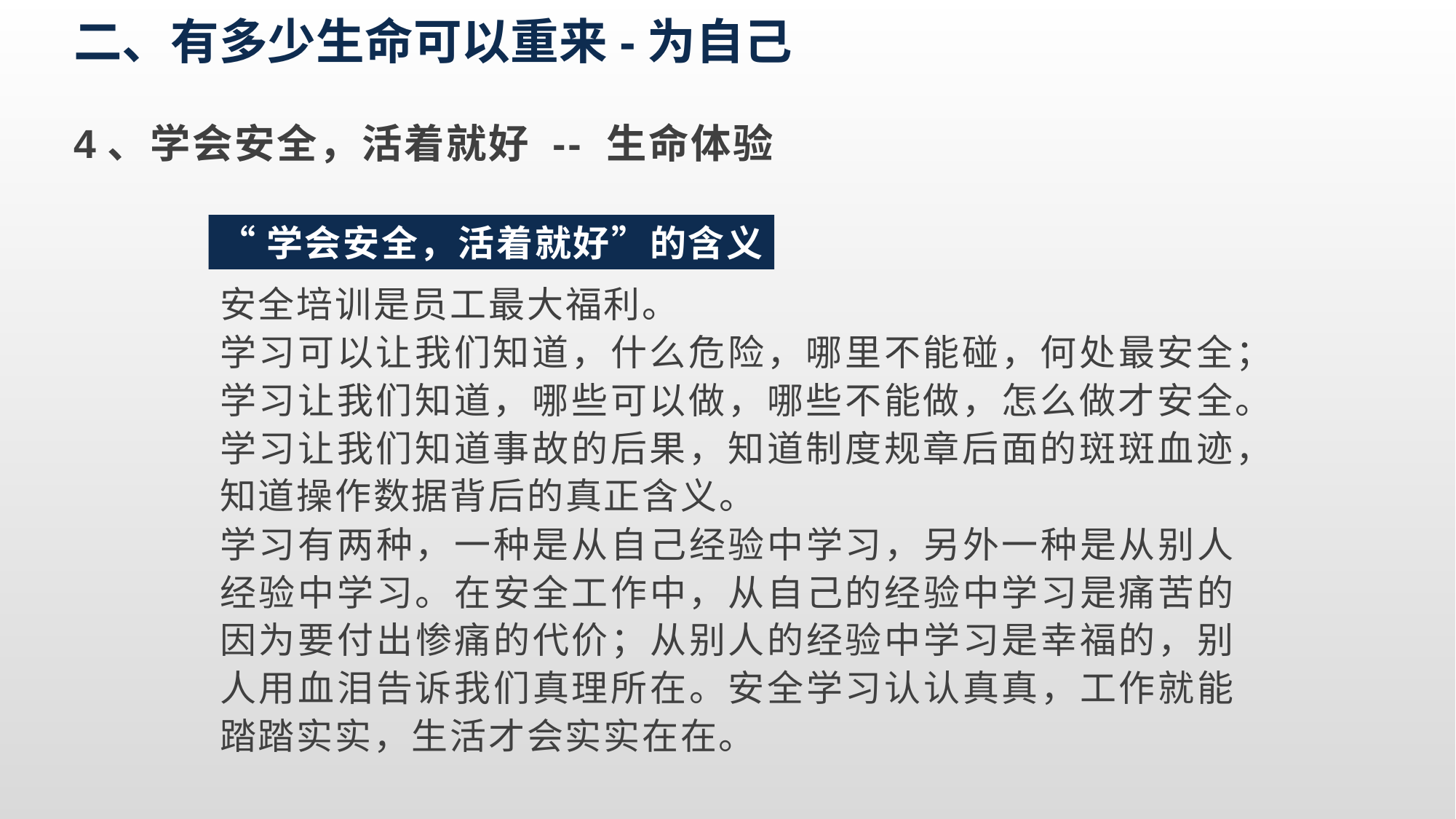

二、有多少生命可以重来-为自己
4、学会安全，活着就好 -- 生命体验
“学会安全，活着就好”的含义
安全培训是员工最大福利。
学习可以让我们知道，什么危险，哪里不能碰，何处最安全；
学习让我们知道，哪些可以做，哪些不能做，怎么做才安全。
学习让我们知道事故的后果，知道制度规章后面的斑斑血迹，知道操作数据背后的真正含义。
学习有两种，一种是从自己经验中学习，另外一种是从别人经验中学习。在安全工作中，从自己的经验中学习是痛苦的因为要付出惨痛的代价；从别人的经验中学习是幸福的，别人用血泪告诉我们真理所在。安全学习认认真真，工作就能踏踏实实，生活才会实实在在。